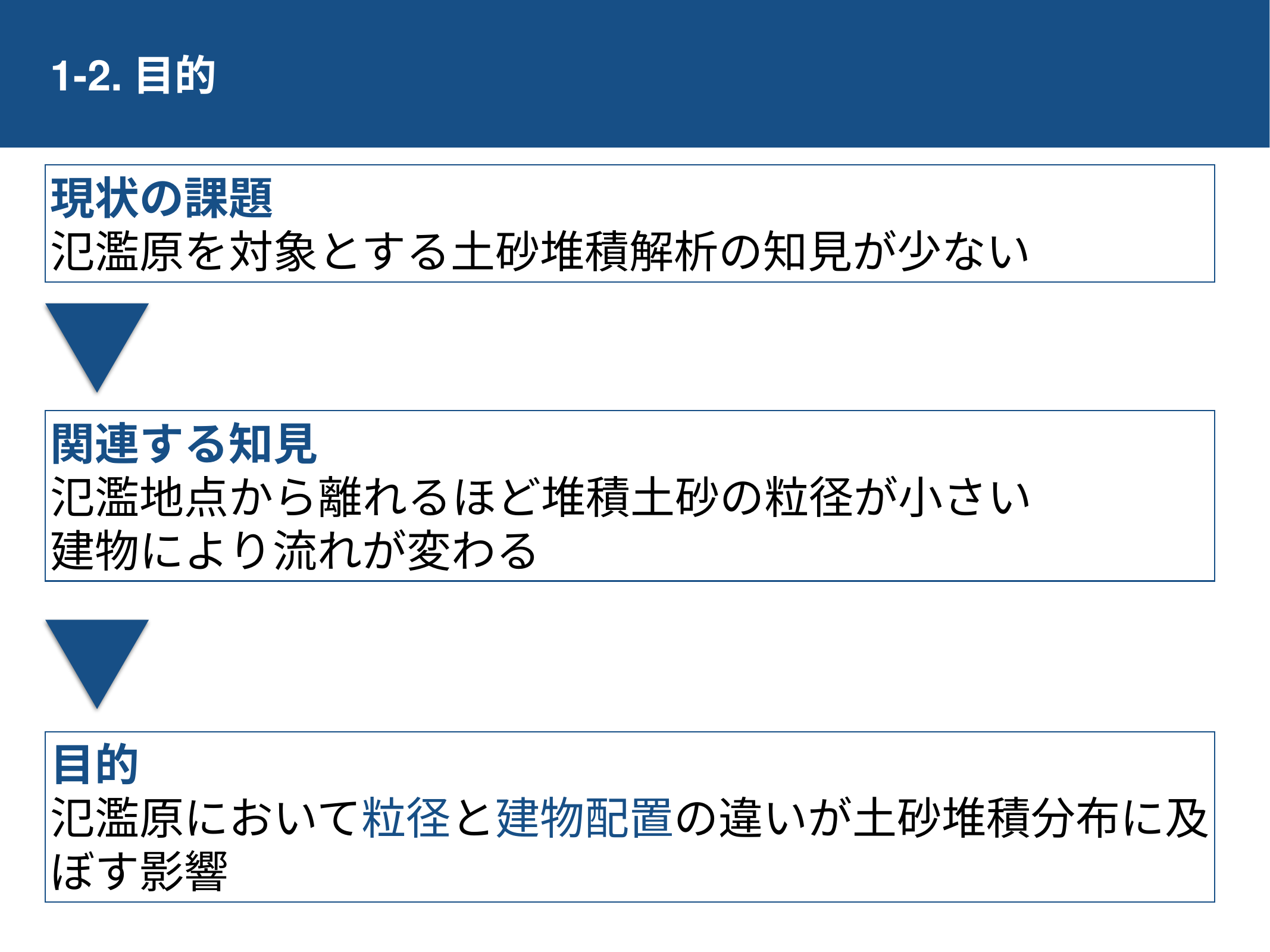

# 1-2.目的
現状の課題
氾濫原を対象とする土砂堆積解析の知見が少ない

関連する知見
氾濫地点から離れるほど堆積土砂の粒径が小さい
建物により流れが変わる

目的
氾濫原において粒径と建物配置の違いが土砂堆積分布に及ぼす影響